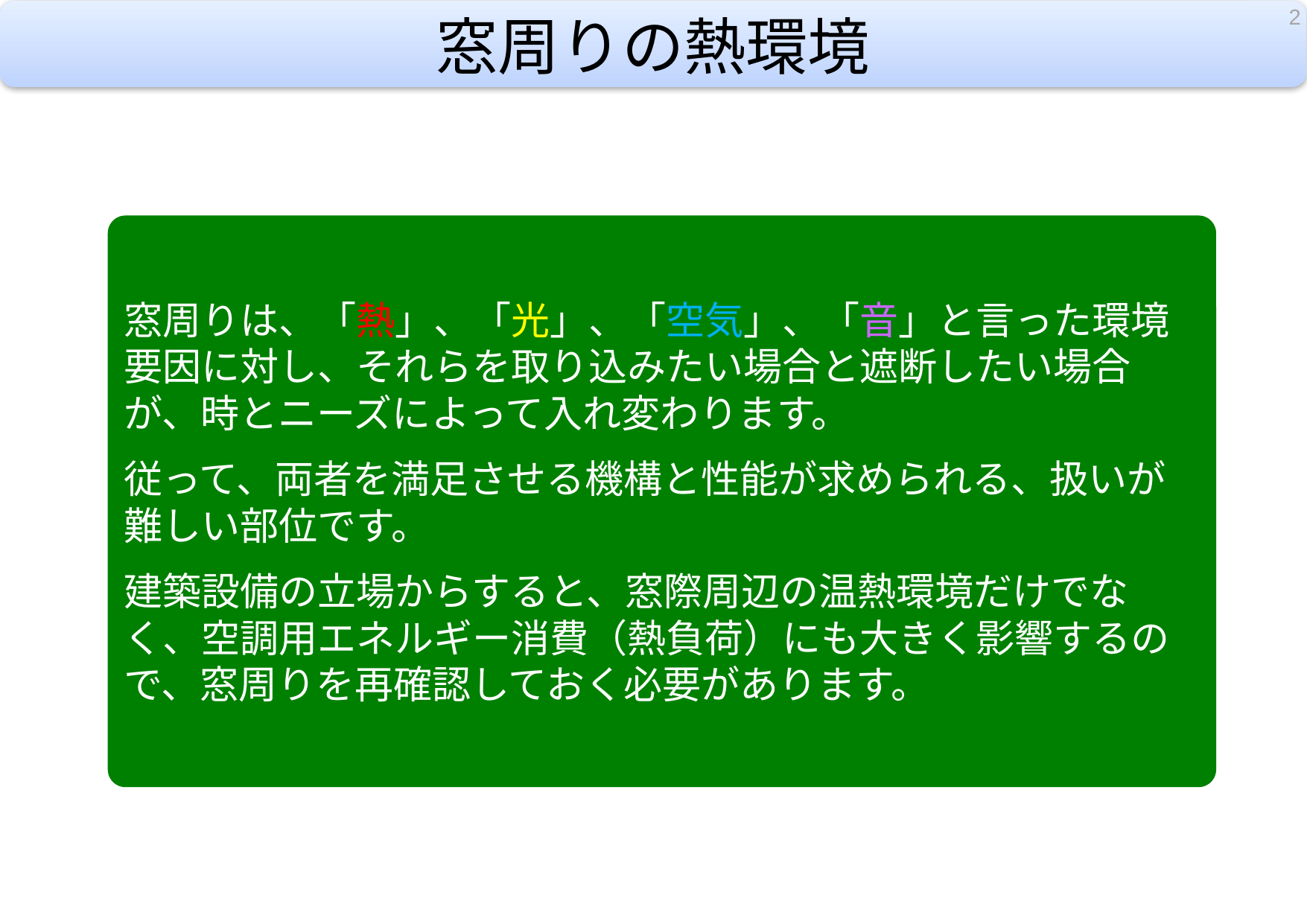

# 窓周りの熱環境
2
窓周りは、「熱」、「光」、「空気」、「音」と言った環境要因に対し、それらを取り込みたい場合と遮断したい場合が、時とニーズによって入れ変わります。
従って、両者を満足させる機構と性能が求められる、扱いが難しい部位です。
建築設備の立場からすると、窓際周辺の温熱環境だけでなく、空調用エネルギー消費（熱負荷）にも大きく影響するので、窓周りを再確認しておく必要があります。